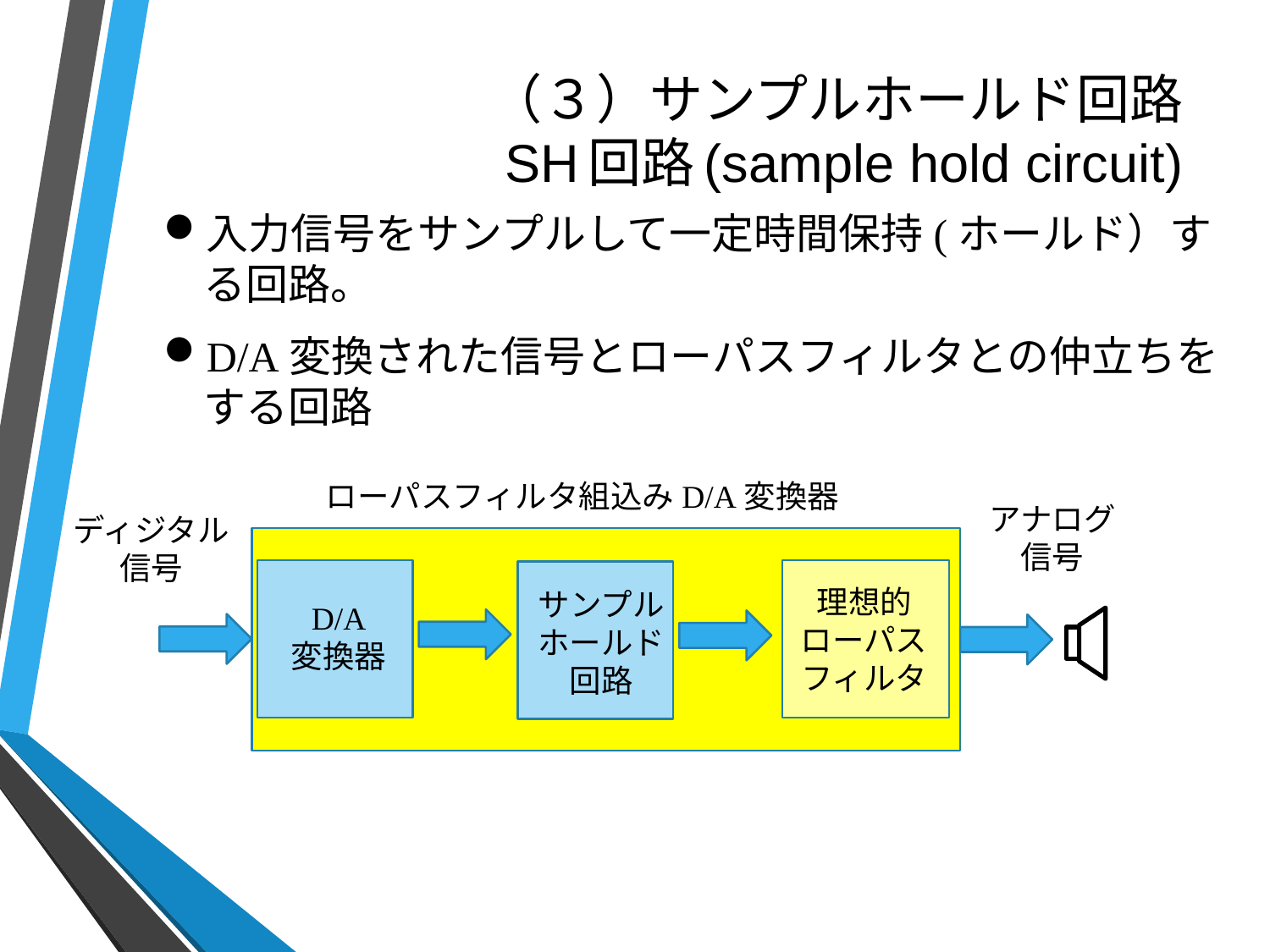

# （３）サンプルホールド回路 SH回路(sample hold circuit)
入力信号をサンプルして一定時間保持(ホールド）する回路。
D/A変換された信号とローパスフィルタとの仲立ちをする回路

ローパスフィルタ組込みD/A変換器
アナログ
信号
ディジタル
信号

理想的
ローパス
フィルタ
サンプルホールド回路
D/A
変換器